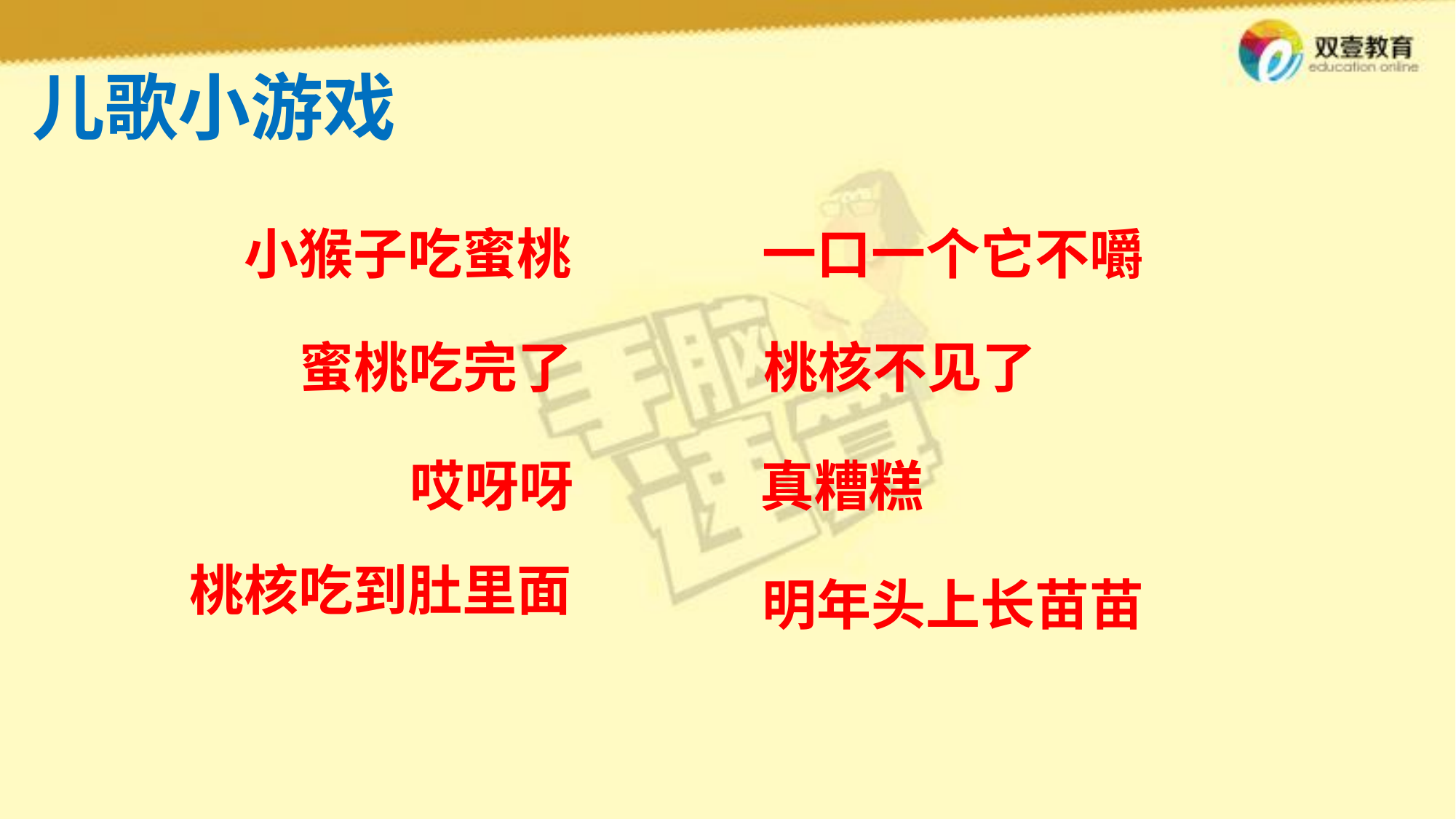

儿歌小游戏
小猴子吃蜜桃
一口一个它不嚼
蜜桃吃完了
桃核不见了
哎呀呀
真糟糕
桃核吃到肚里面
明年头上长苗苗